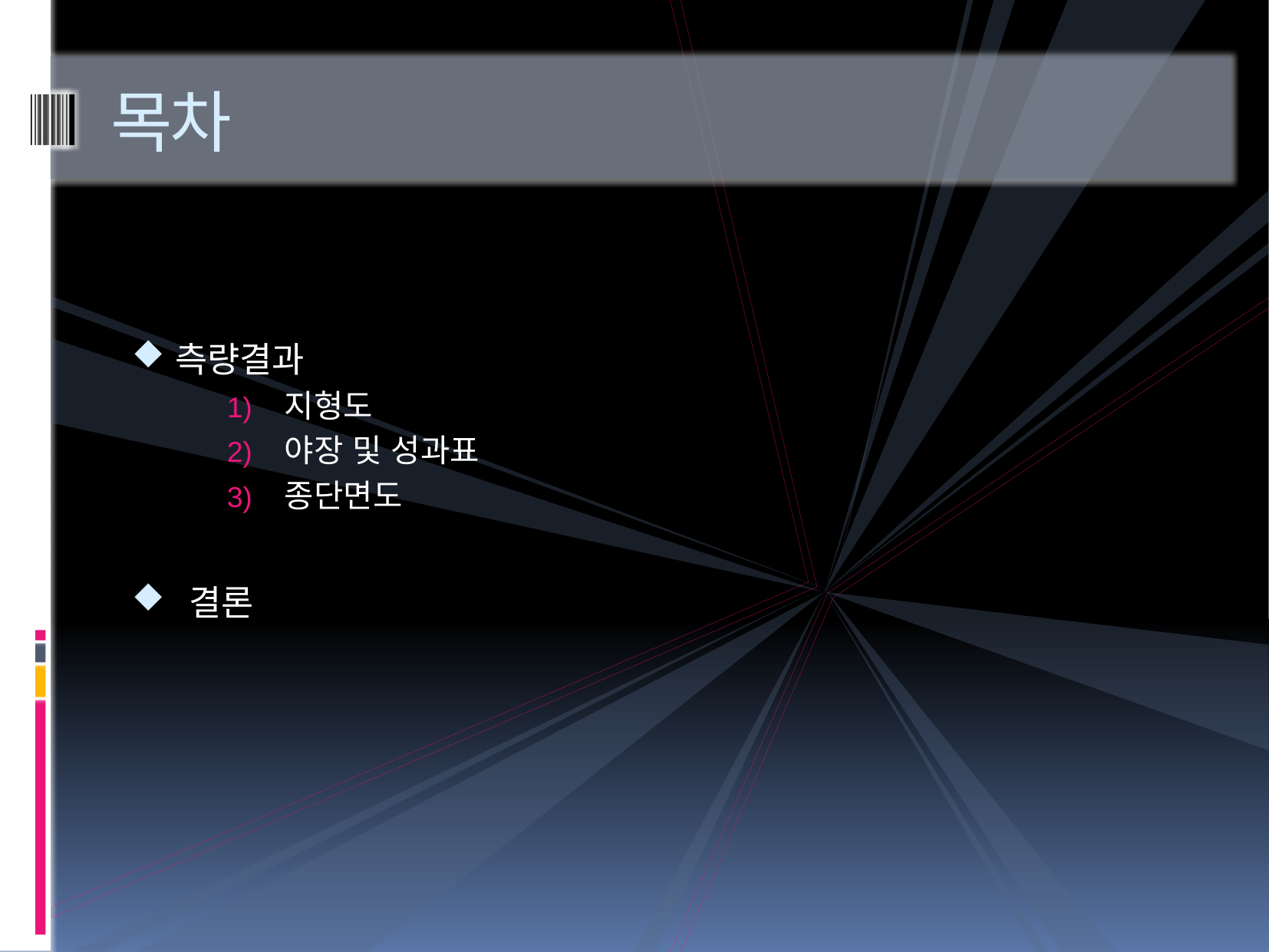

# 목차
측량결과
지형도
야장 및 성과표
종단면도

결론